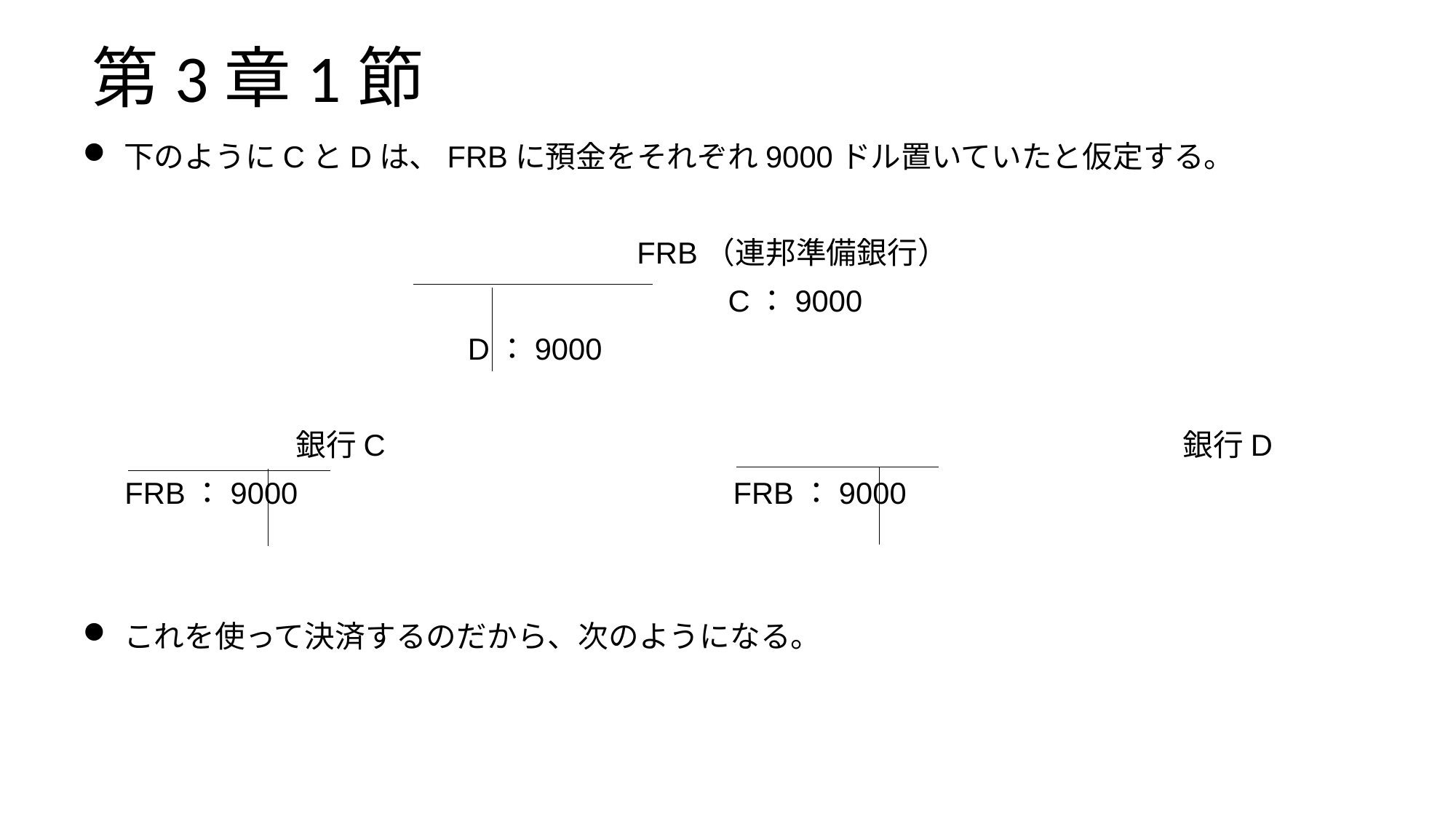

# 第3章1節
下のようにCとDは、FRBに預金をそれぞれ9000ドル置いていたと仮定する。

　　　　　　　　　　　　　　　　　　FRB（連邦準備銀行）
　　　　　　　　　　　　　　　　　　　　　C：9000
                                              D：9000

　　　　　　　銀行C　　　　　　　　　　　　　　　　　　　　　　　　　　銀行D
     FRB：9000                                                    FRB：9000

これを使って決済するのだから、次のようになる。